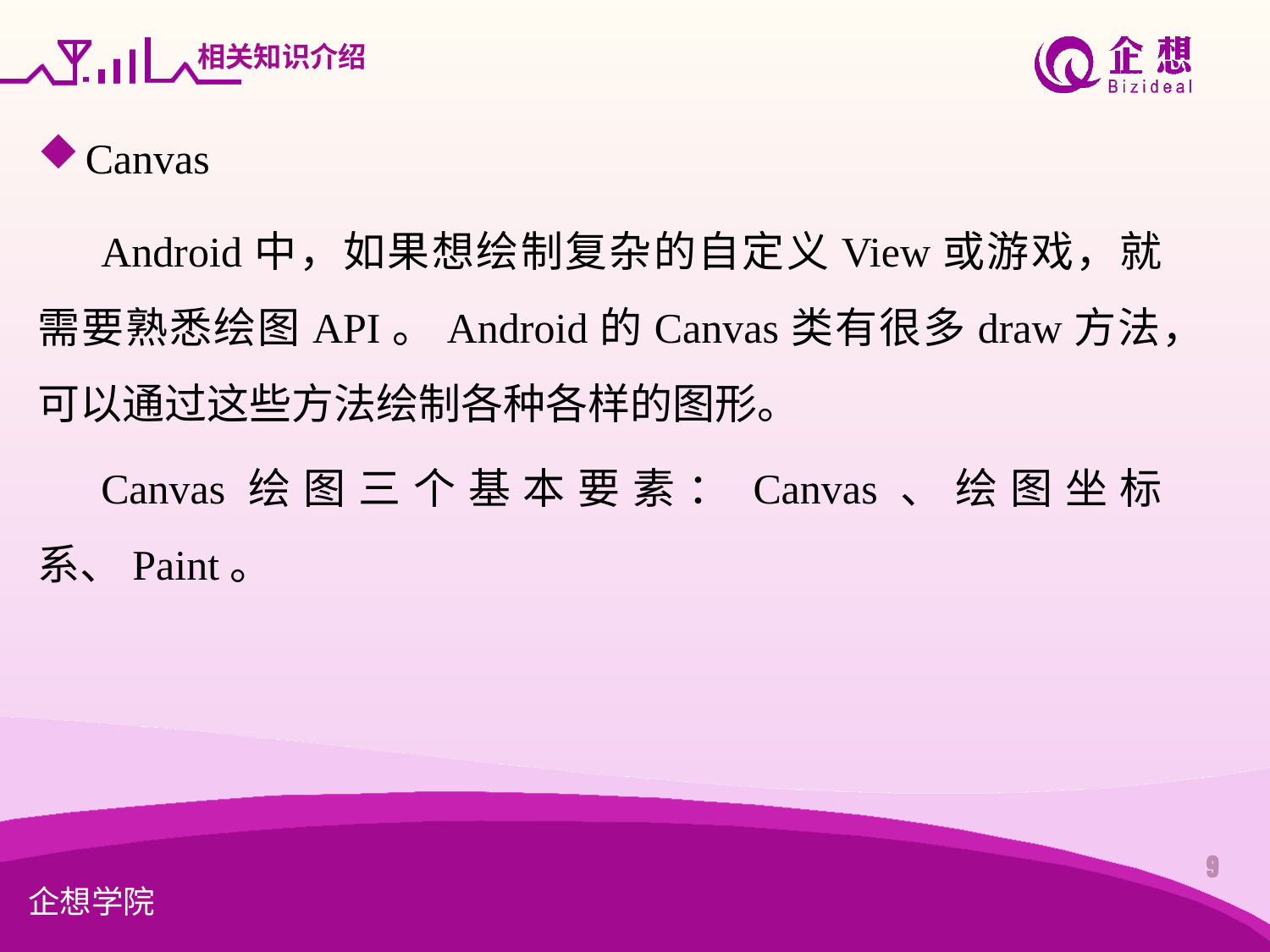

# 相关知识介绍
Canvas
Android中，如果想绘制复杂的自定义View或游戏，就需要熟悉绘图API。Android的Canvas类有很多draw方法，可以通过这些方法绘制各种各样的图形。
Canvas绘图三个基本要素：Canvas、绘图坐标系、Paint。

9